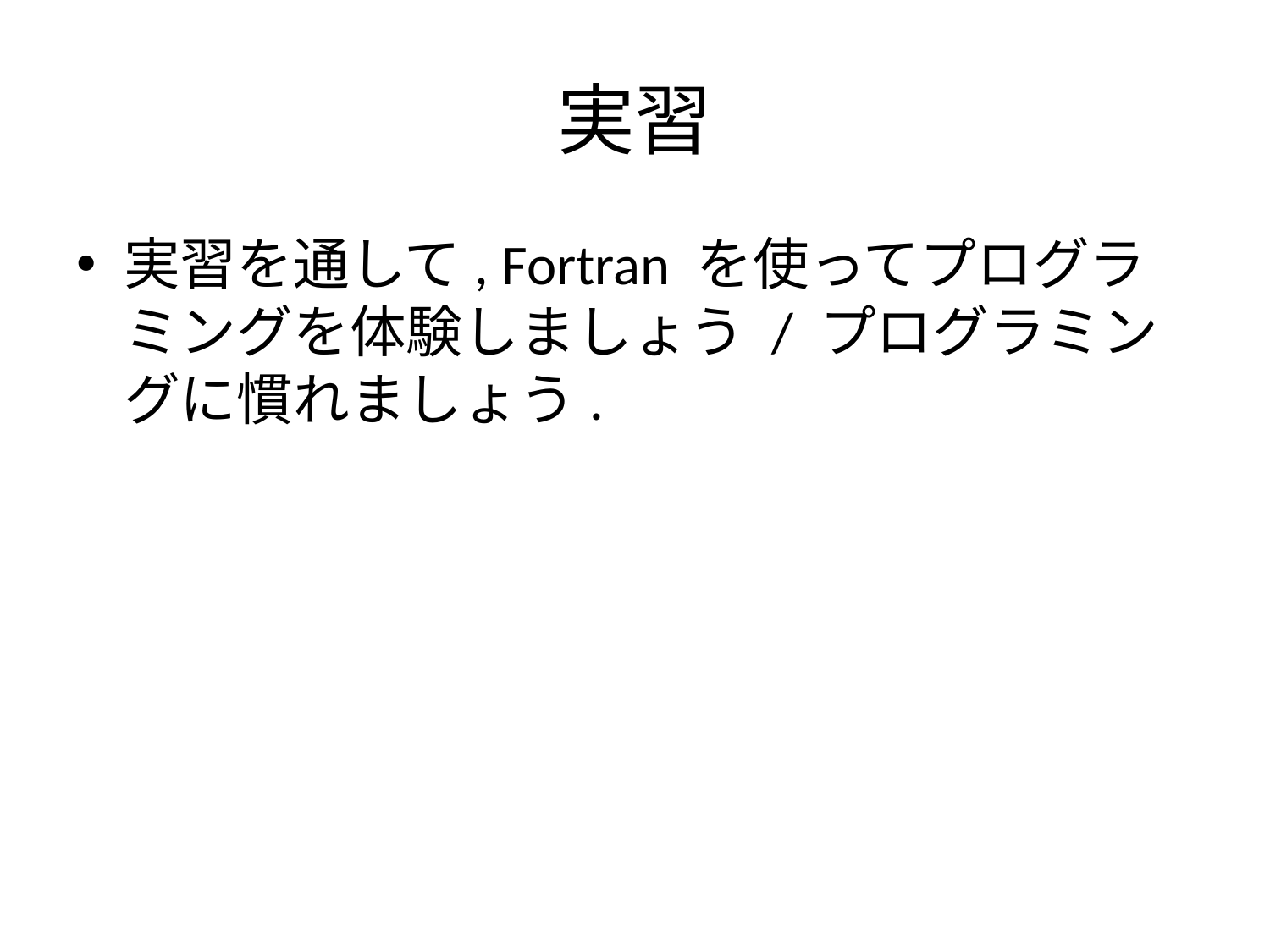

# 実習
実習を通して, Fortran を使ってプログラミングを体験しましょう / プログラミングに慣れましょう.